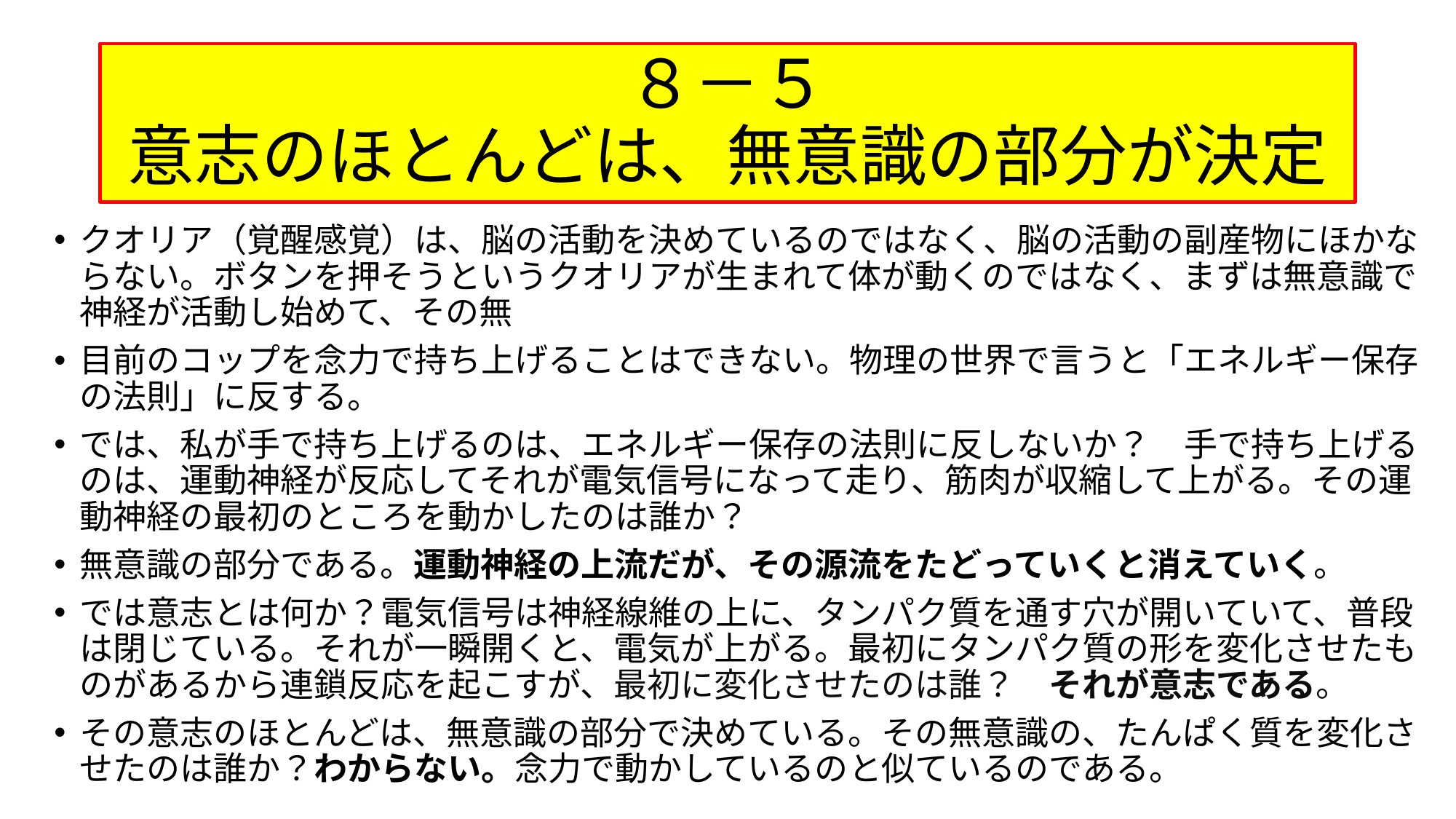

# ８－５ 意志のほとんどは、無意識の部分が決定
クオリア（覚醒感覚）は、脳の活動を決めているのではなく、脳の活動の副産物にほかならない。ボタンを押そうというクオリアが生まれて体が動くのではなく、まずは無意識で神経が活動し始めて、その無
目前のコップを念力で持ち上げることはできない。物理の世界で言うと「エネルギー保存の法則」に反する。
では、私が手で持ち上げるのは、エネルギー保存の法則に反しないか？　手で持ち上げるのは、運動神経が反応してそれが電気信号になって走り、筋肉が収縮して上がる。その運動神経の最初のところを動かしたのは誰か？
無意識の部分である。運動神経の上流だが、その源流をたどっていくと消えていく。
では意志とは何か？電気信号は神経線維の上に、タンパク質を通す穴が開いていて、普段は閉じている。それが一瞬開くと、電気が上がる。最初にタンパク質の形を変化させたものがあるから連鎖反応を起こすが、最初に変化させたのは誰？　それが意志である。
その意志のほとんどは、無意識の部分で決めている。その無意識の、たんぱく質を変化させたのは誰か？わからない。念力で動かしているのと似ているのである。